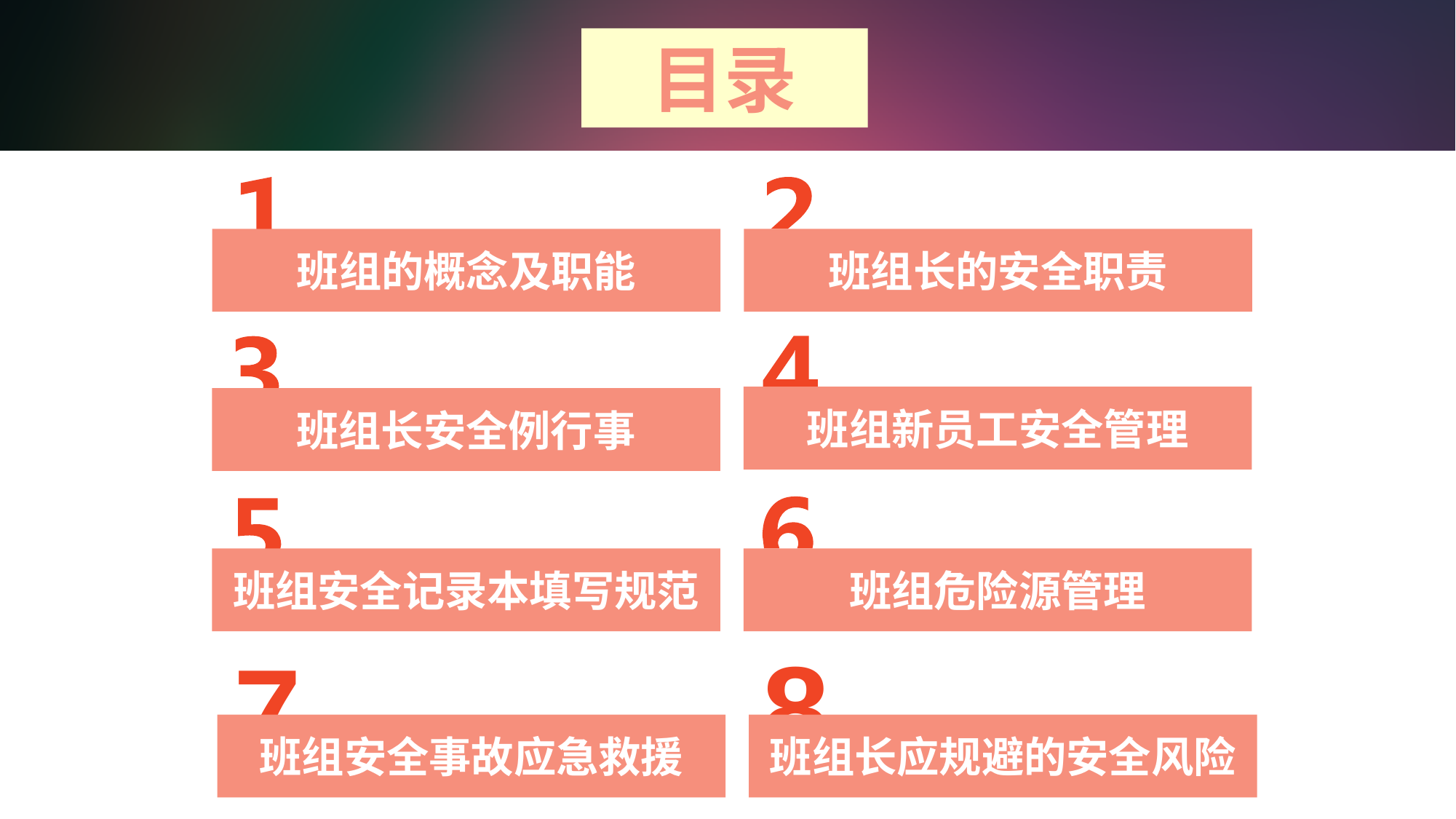

目录

班组的概念及职能

班组长的安全职责

班组新员工安全管理

班组长安全例行事

班组危险源管理

班组安全记录本填写规范
8
7
班组安全事故应急救援
班组长应规避的安全风险